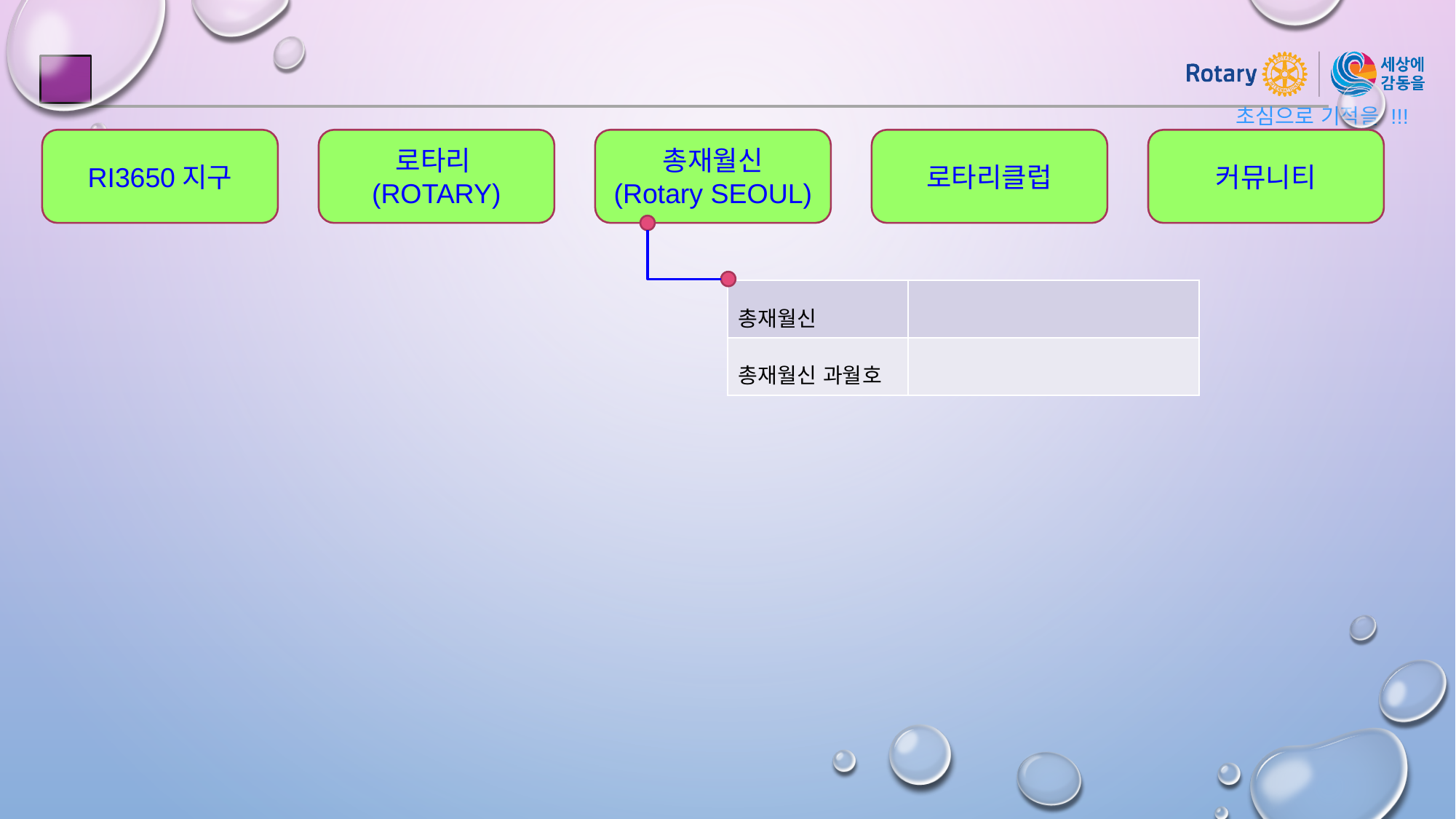

RI3650지구
로타리(ROTARY)
총재월신
(Rotary SEOUL)
로타리클럽
커뮤니티

| 총재월신 |  |
| --- | --- |
| 총재월신 과월호 |  |